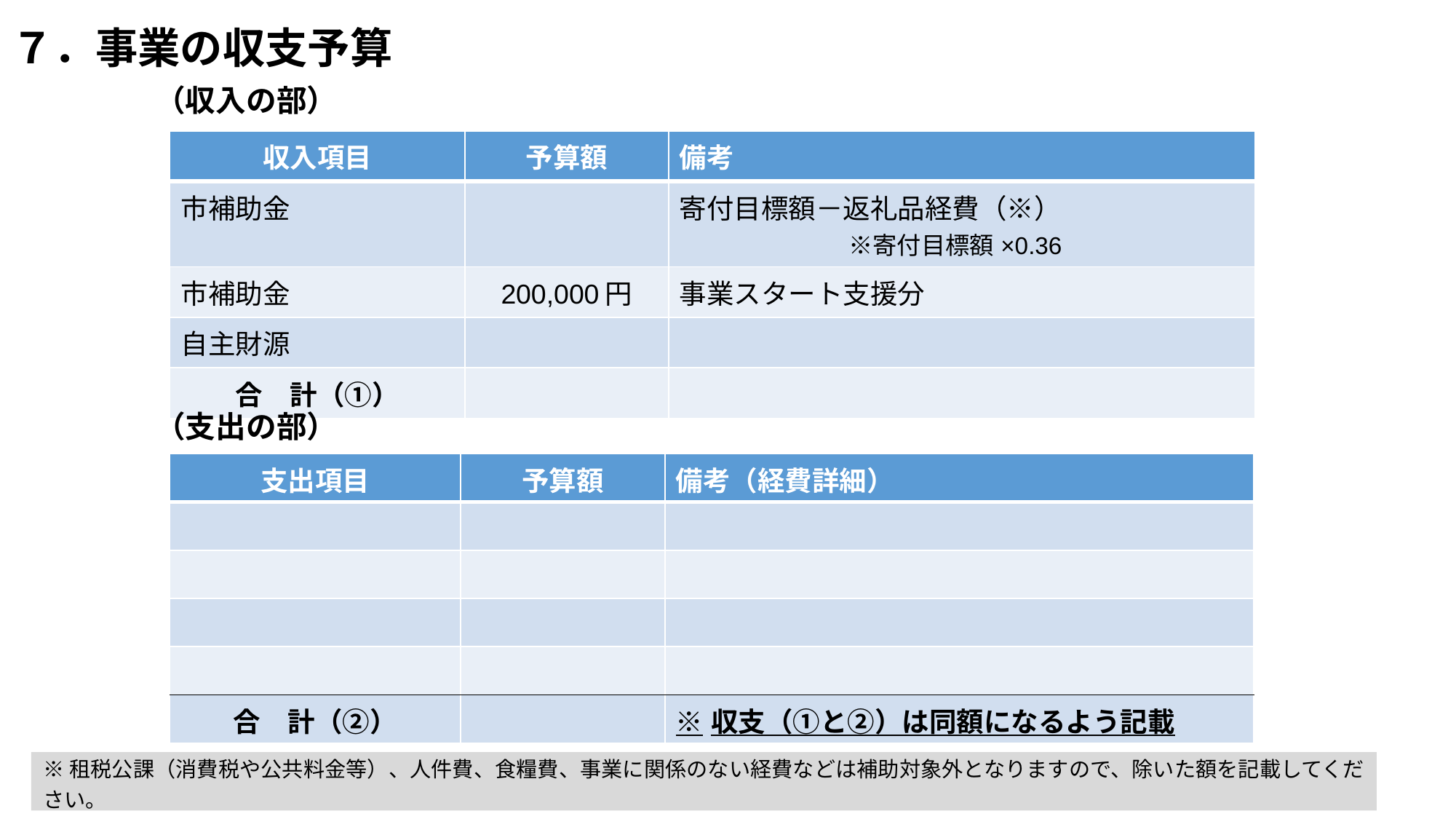

# ７．事業の収支予算
　　　　（収入の部）
| 収入項目 | 予算額 | 備考 |
| --- | --- | --- |
| 市補助金 |  | 寄付目標額－返礼品経費（※） 　　　　　　　※寄付目標額×0.36 |
| 市補助金 | 200,000円 | 事業スタート支援分 |
| 自主財源 |  |  |
| 合　計（①） |  |  |
　　　　（支出の部）
| 支出項目 | 予算額 | 備考（経費詳細） |
| --- | --- | --- |
|  |  |  |
|  |  |  |
|  |  |  |
|  |  |  |
| 合　計（②） |  | ※収支（①と②）は同額になるよう記載 |
※租税公課（消費税や公共料金等）、人件費、食糧費、事業に関係のない経費などは補助対象外となりますので、除いた額を記載してください。